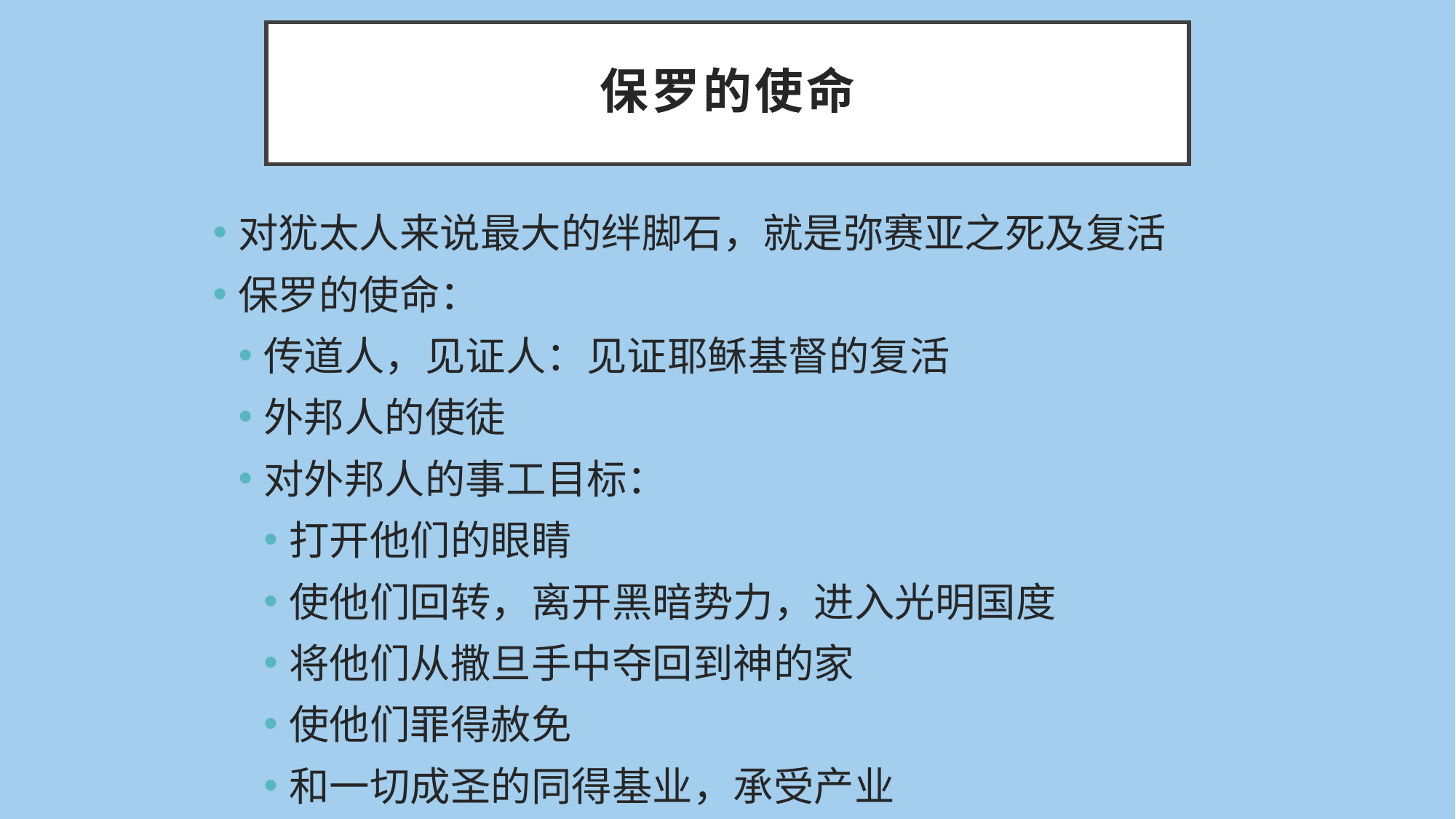

# 保罗的使命
对犹太人来说最大的绊脚石，就是弥赛亚之死及复活
保罗的使命：
传道人，见证人：见证耶稣基督的复活
外邦人的使徒
对外邦人的事工目标：
打开他们的眼睛
使他们回转，离开黑暗势力，进入光明国度
将他们从撒旦手中夺回到神的家
使他们罪得赦免
和一切成圣的同得基业，承受产业